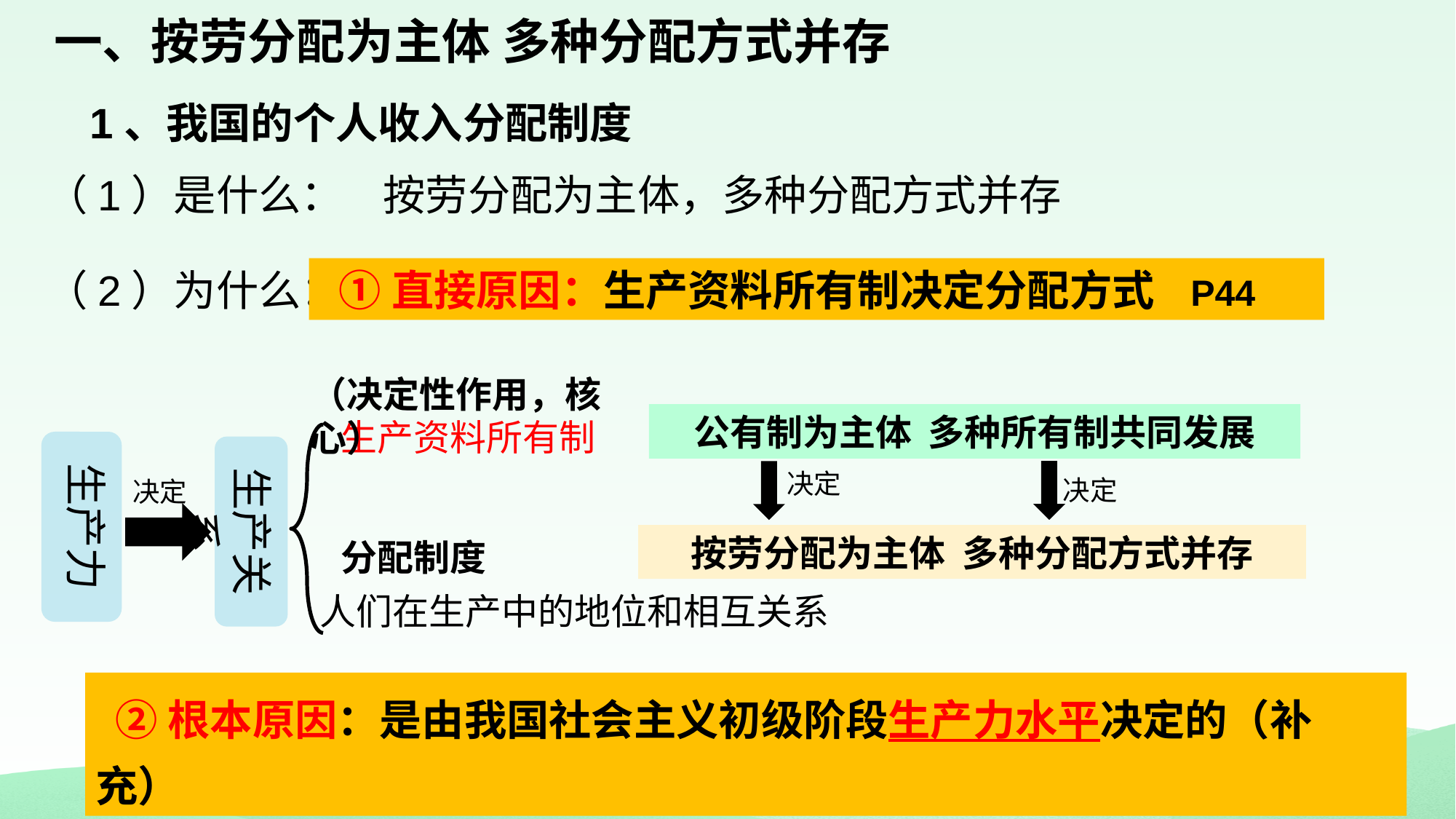

一、按劳分配为主体 多种分配方式并存
1、我国的个人收入分配制度
（1）是什么：
按劳分配为主体，多种分配方式并存
（2）为什么：
  ①直接原因：生产资料所有制决定分配方式   P44
（决定性作用，核心）
公有制为主体  多种所有制共同发展
生产资料所有制

生产力
生产关系
决定
决定
决定

按劳分配为主体  多种分配方式并存
分配制度
人们在生产中的地位和相互关系
  ②根本原因：是由我国社会主义初级阶段生产力水平决定的（补充）